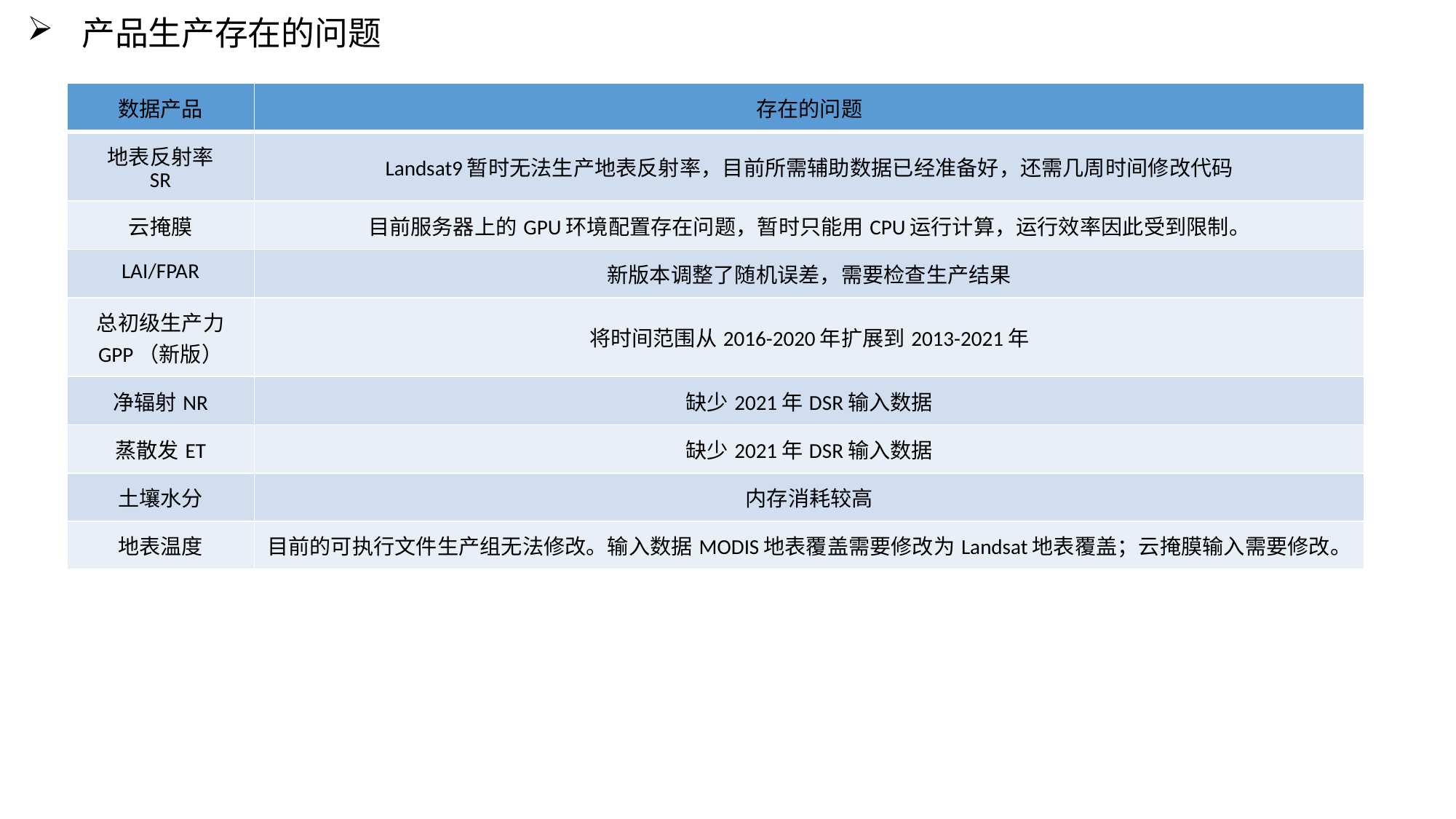

产品生产存在的问题
| 数据产品 | 存在的问题 |
| --- | --- |
| 地表反射率 SR | Landsat9暂时无法生产地表反射率，目前所需辅助数据已经准备好，还需几周时间修改代码 |
| 云掩膜 | 目前服务器上的GPU环境配置存在问题，暂时只能用CPU运行计算，运行效率因此受到限制。 |
| LAI/FPAR | 新版本调整了随机误差，需要检查生产结果 |
| 总初级生产力 GPP（新版） | 将时间范围从2016-2020年扩展到2013-2021年 |
| 净辐射NR | 缺少2021年DSR输入数据 |
| 蒸散发ET | 缺少2021年DSR输入数据 |
| 土壤水分 | 内存消耗较高 |
| 地表温度 | 目前的可执行文件生产组无法修改。输入数据MODIS地表覆盖需要修改为Landsat地表覆盖；云掩膜输入需要修改。 |